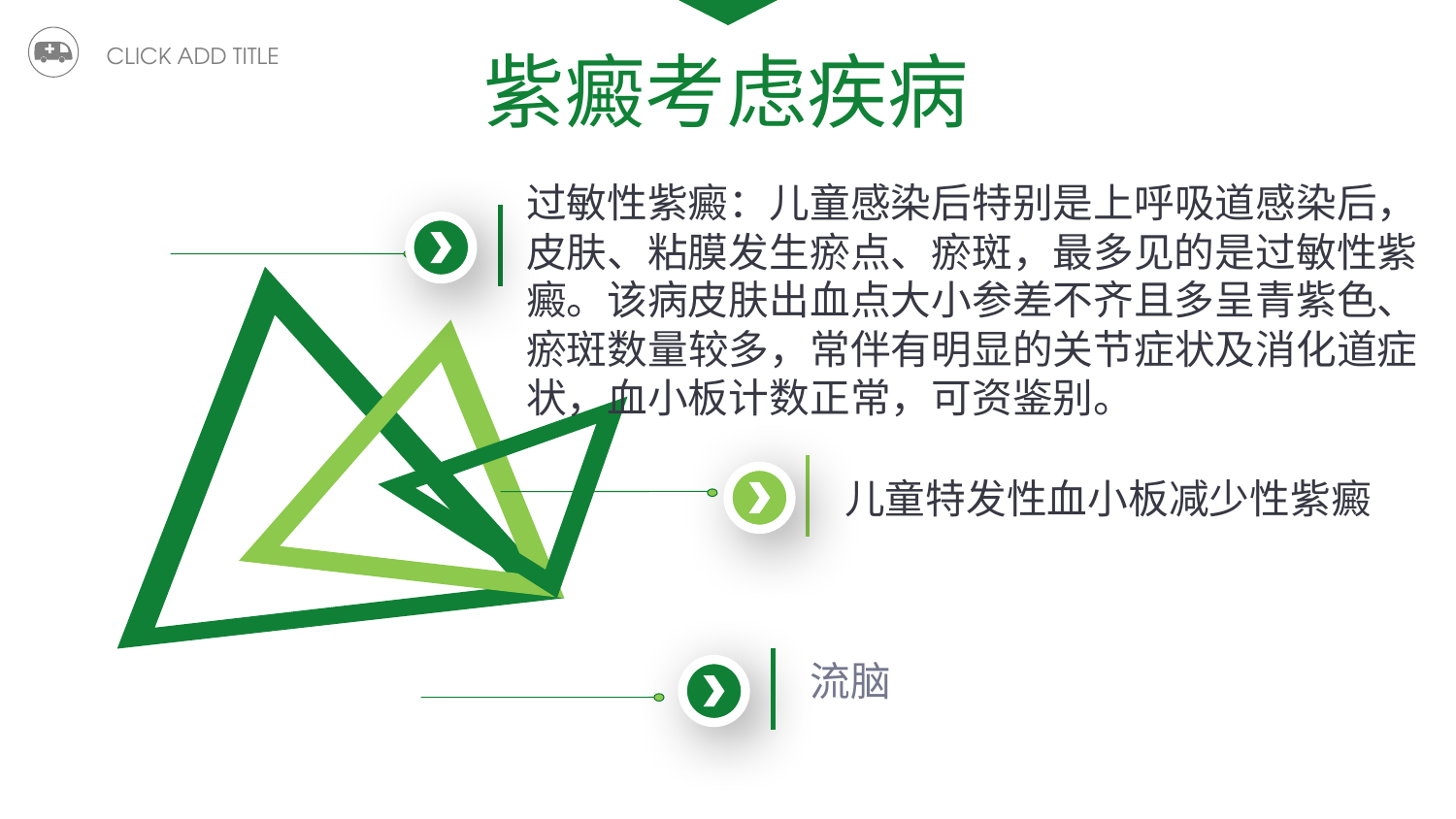

紫癜考虑疾病
过敏性紫癜：儿童感染后特别是上呼吸道感染后，皮肤、粘膜发生瘀点、瘀斑，最多见的是过敏性紫癜。该病皮肤出血点大小参差不齐且多呈青紫色、瘀斑数量较多，常伴有明显的关节症状及消化道症状，血小板计数正常，可资鉴别。

儿童特发性血小板减少性紫癜

流脑